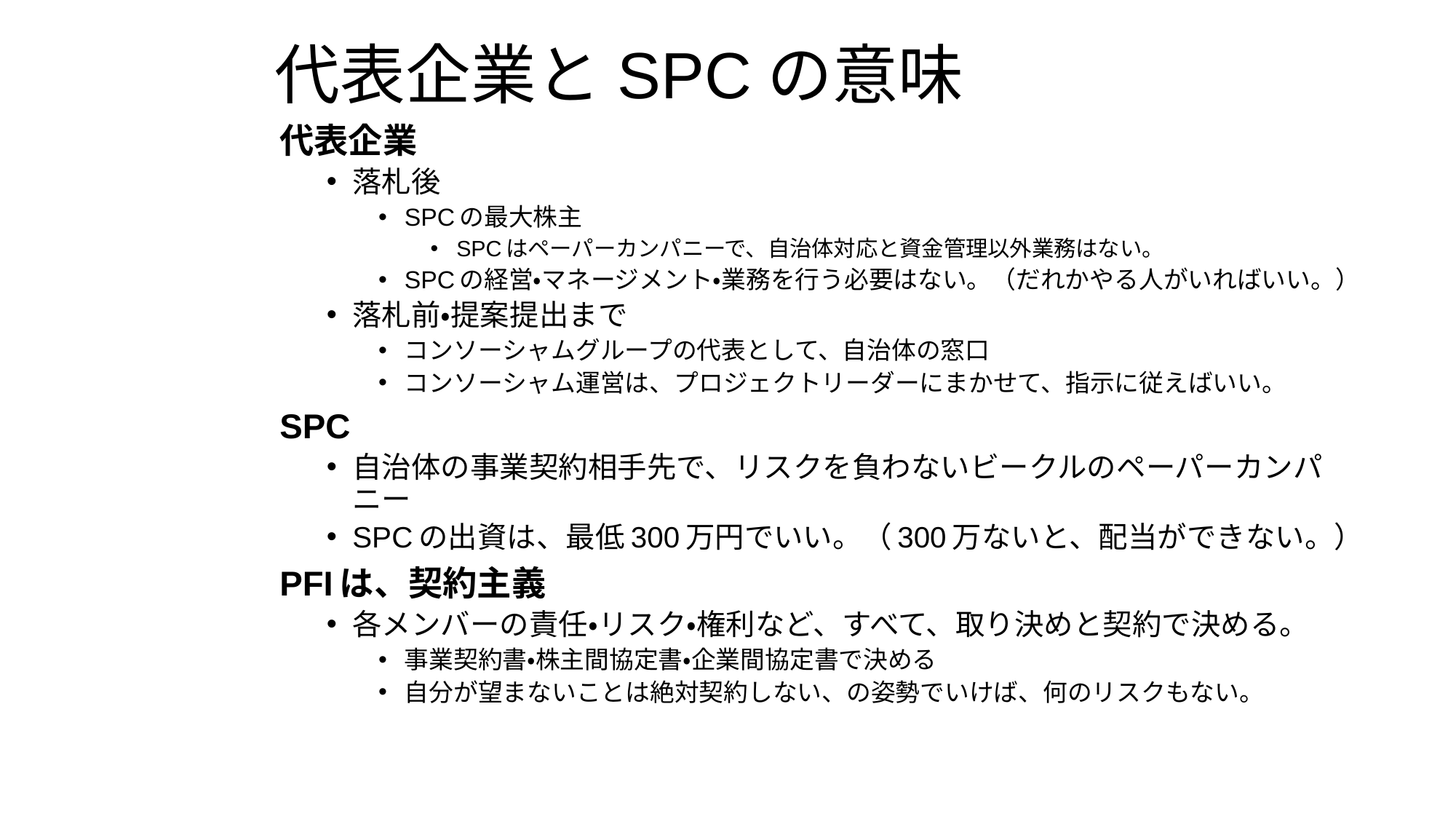

# 代表企業とSPCの意味
代表企業
落札後
SPCの最大株主
SPCはペーパーカンパニーで、自治体対応と資金管理以外業務はない。
SPCの経営・マネージメント・業務を行う必要はない。（だれかやる人がいればいい。）
落札前・提案提出まで
コンソーシャムグループの代表として、自治体の窓口
コンソーシャム運営は、プロジェクトリーダーにまかせて、指示に従えばいい。
SPC
自治体の事業契約相手先で、リスクを負わないビークルのペーパーカンパニー
SPCの出資は、最低300万円でいい。（300万ないと、配当ができない。）
PFIは、契約主義
各メンバーの責任・リスク・権利など、すべて、取り決めと契約で決める。
事業契約書・株主間協定書・企業間協定書で決める
自分が望まないことは絶対契約しない、の姿勢でいけば、何のリスクもない。